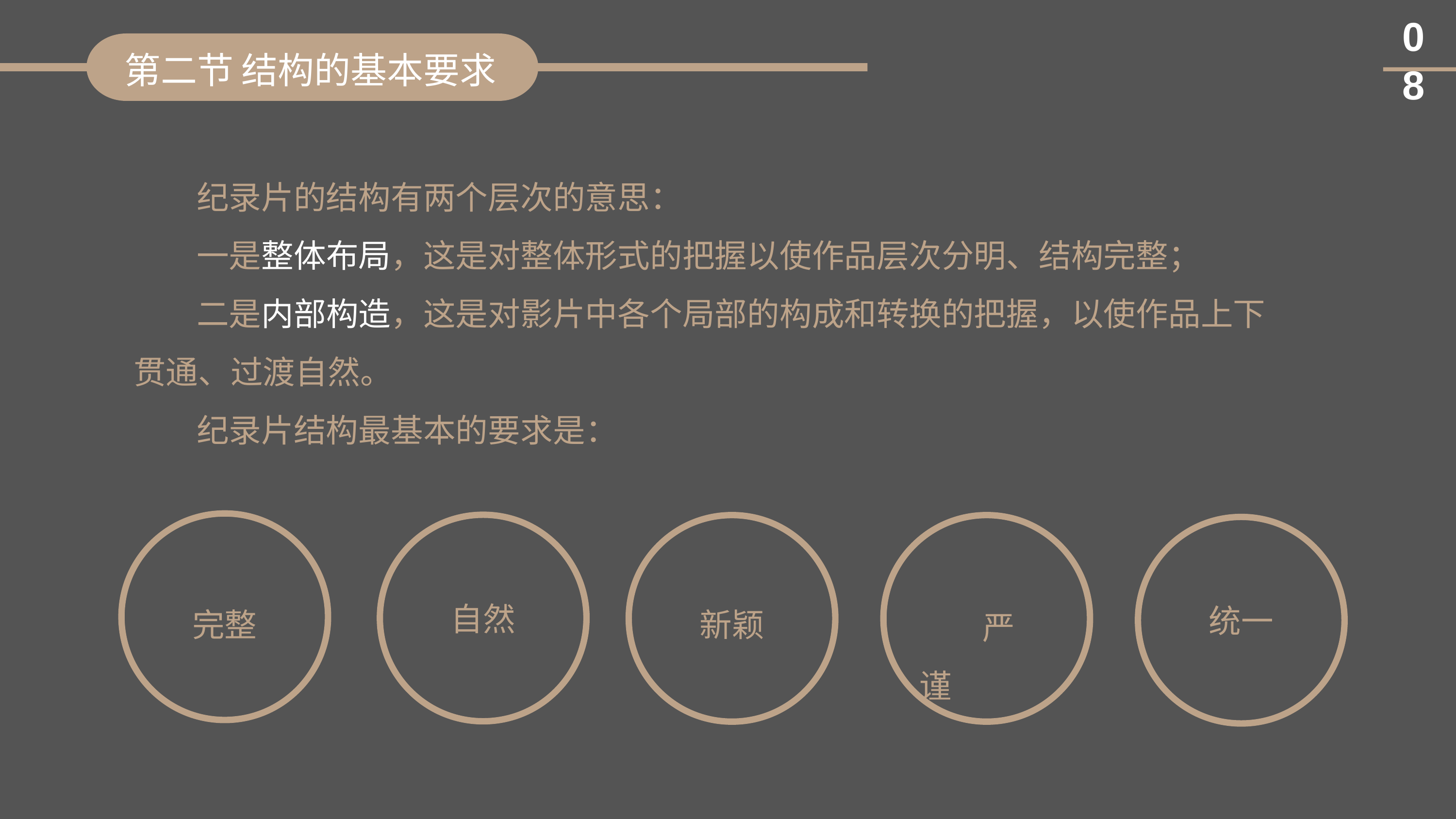

08

第二节 结构的基本要求

纪录片的结构有两个层次的意思：
一是整体布局，这是对整体形式的把握以使作品层次分明、结构完整；
二是内部构造，这是对影片中各个局部的构成和转换的把握，以使作品上下贯通、过渡自然。
纪录片结构最基本的要求是：

完整
新颖
严谨
自然
统一